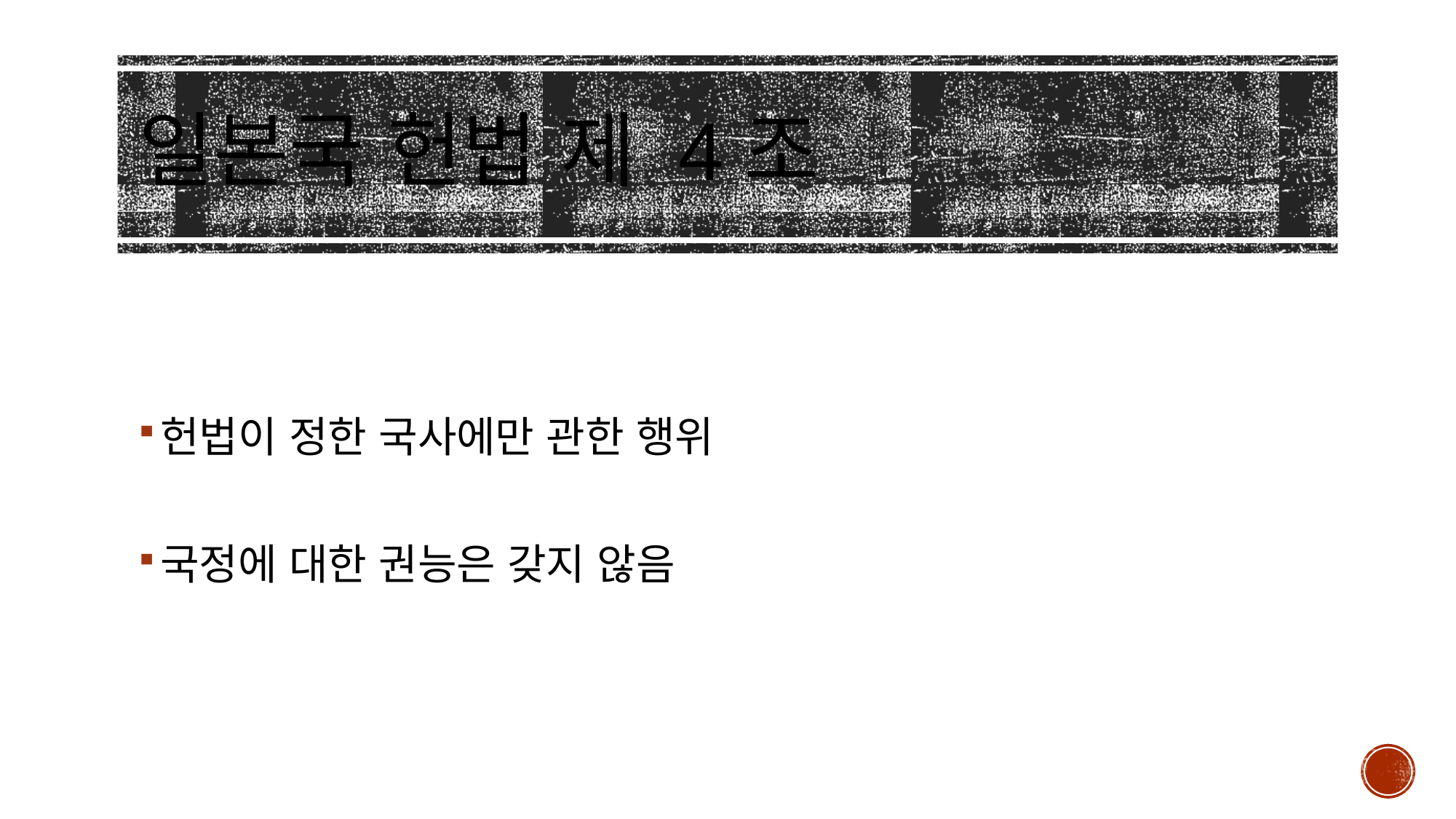

# 일본국 헌법 제 4조

헌법이 정한 국사에만 관한 행위

국정에 대한 권능은 갖지 않음